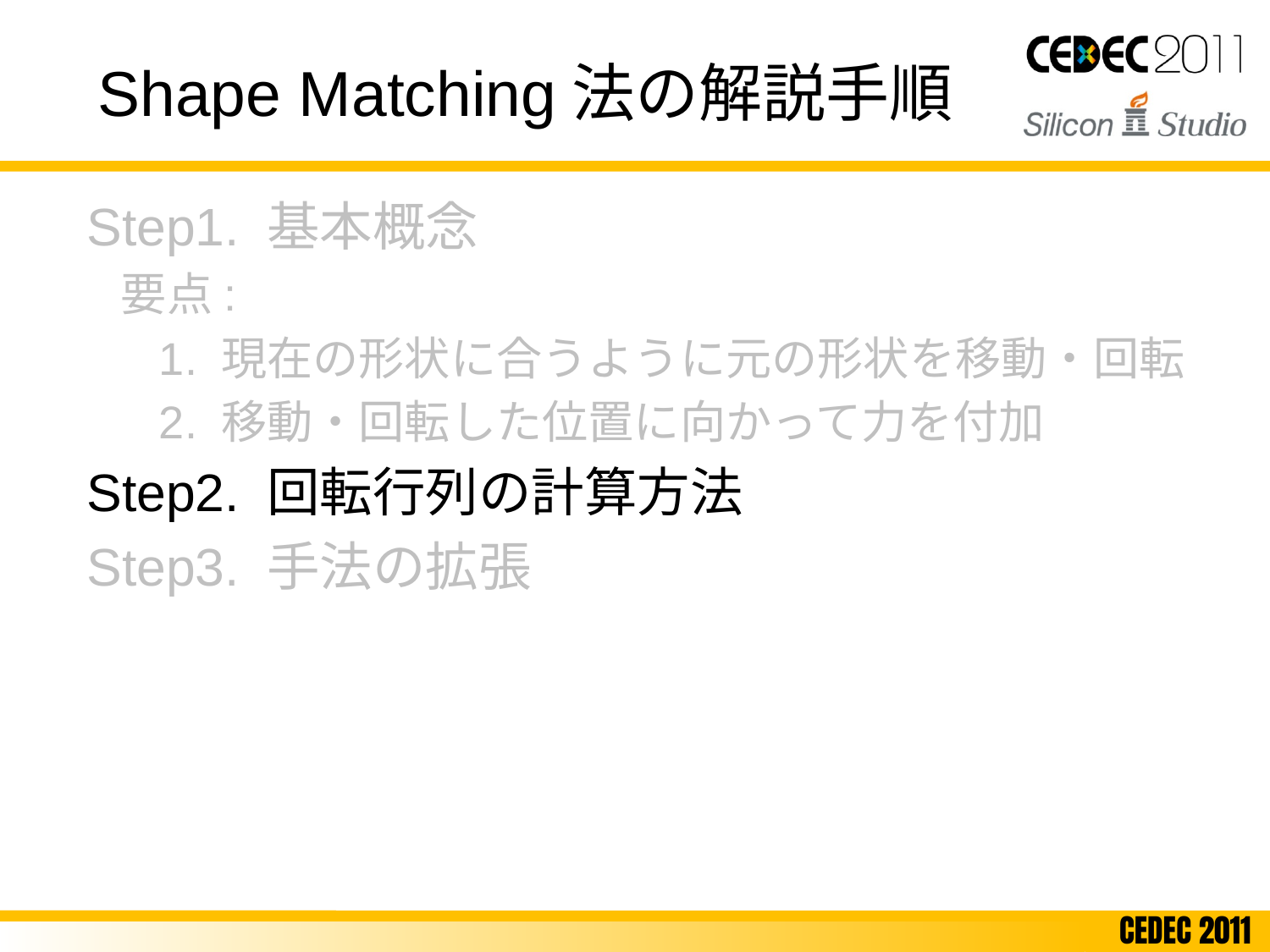

# Shape Matching法の解説手順
  Step1. 基本概念
要点:
   1. 現在の形状に合うように元の形状を移動・回転
   2. 移動・回転した位置に向かって力を付加
  Step2. 回転行列の計算方法
  Step3. 手法の拡張